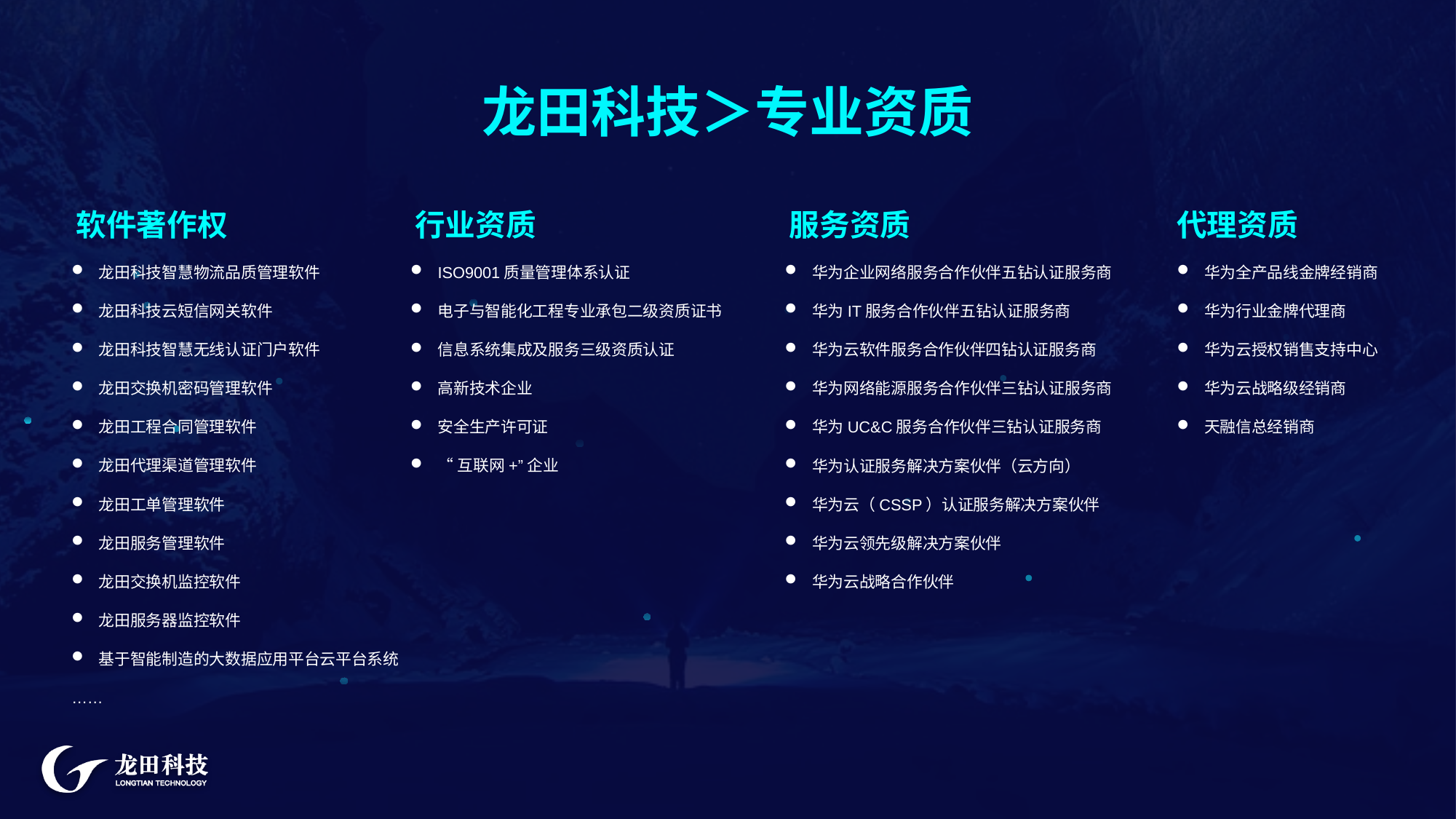

龙田科技＞专业资质
软件著作权
行业资质
服务资质
代理资质
龙田科技智慧物流品质管理软件
龙田科技云短信网关软件
龙田科技智慧无线认证门户软件
龙田交换机密码管理软件
龙田工程合同管理软件
龙田代理渠道管理软件
龙田工单管理软件
龙田服务管理软件
龙田交换机监控软件
龙田服务器监控软件
基于智能制造的大数据应用平台云平台系统
……
ISO9001质量管理体系认证
电子与智能化工程专业承包二级资质证书
信息系统集成及服务三级资质认证
高新技术企业
安全生产许可证
“互联网+”企业

华为企业网络服务合作伙伴五钻认证服务商
华为IT服务合作伙伴五钻认证服务商
华为云软件服务合作伙伴四钻认证服务商
华为网络能源服务合作伙伴三钻认证服务商
华为UC&C服务合作伙伴三钻认证服务商
华为认证服务解决方案伙伴（云方向）
华为云（CSSP）认证服务解决方案伙伴
华为云领先级解决方案伙伴
华为云战略合作伙伴

华为全产品线金牌经销商
华为行业金牌代理商
华为云授权销售支持中心
华为云战略级经销商
天融信总经销商